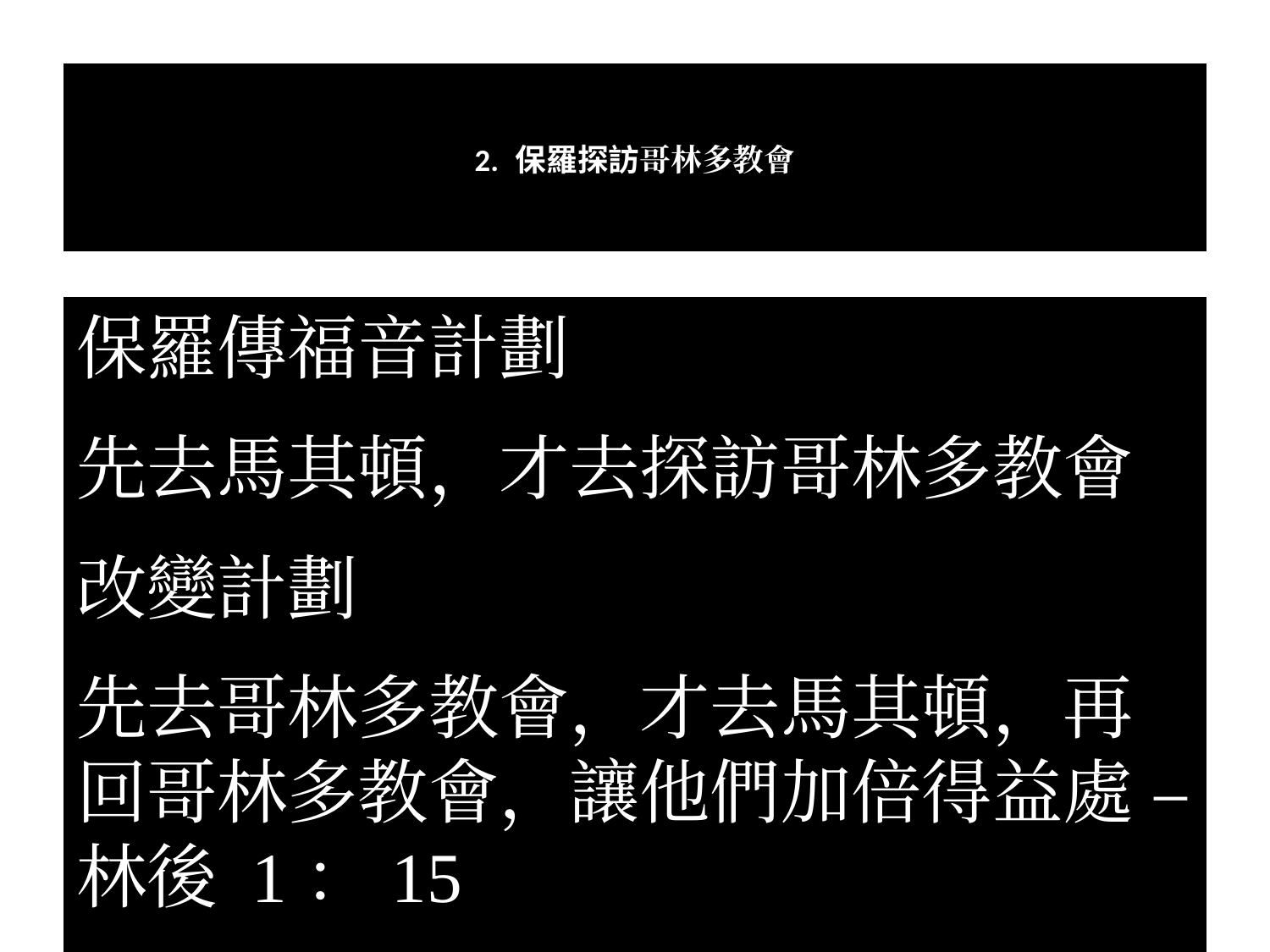

# 2.  保羅探訪哥林多教會
保羅傳福音計劃
先去馬其頓，才去探訪哥林多教會
改變計劃
先去哥林多教會，才去馬其頓，再回哥林多教會，讓他們加倍得益處 – 林後 1：15